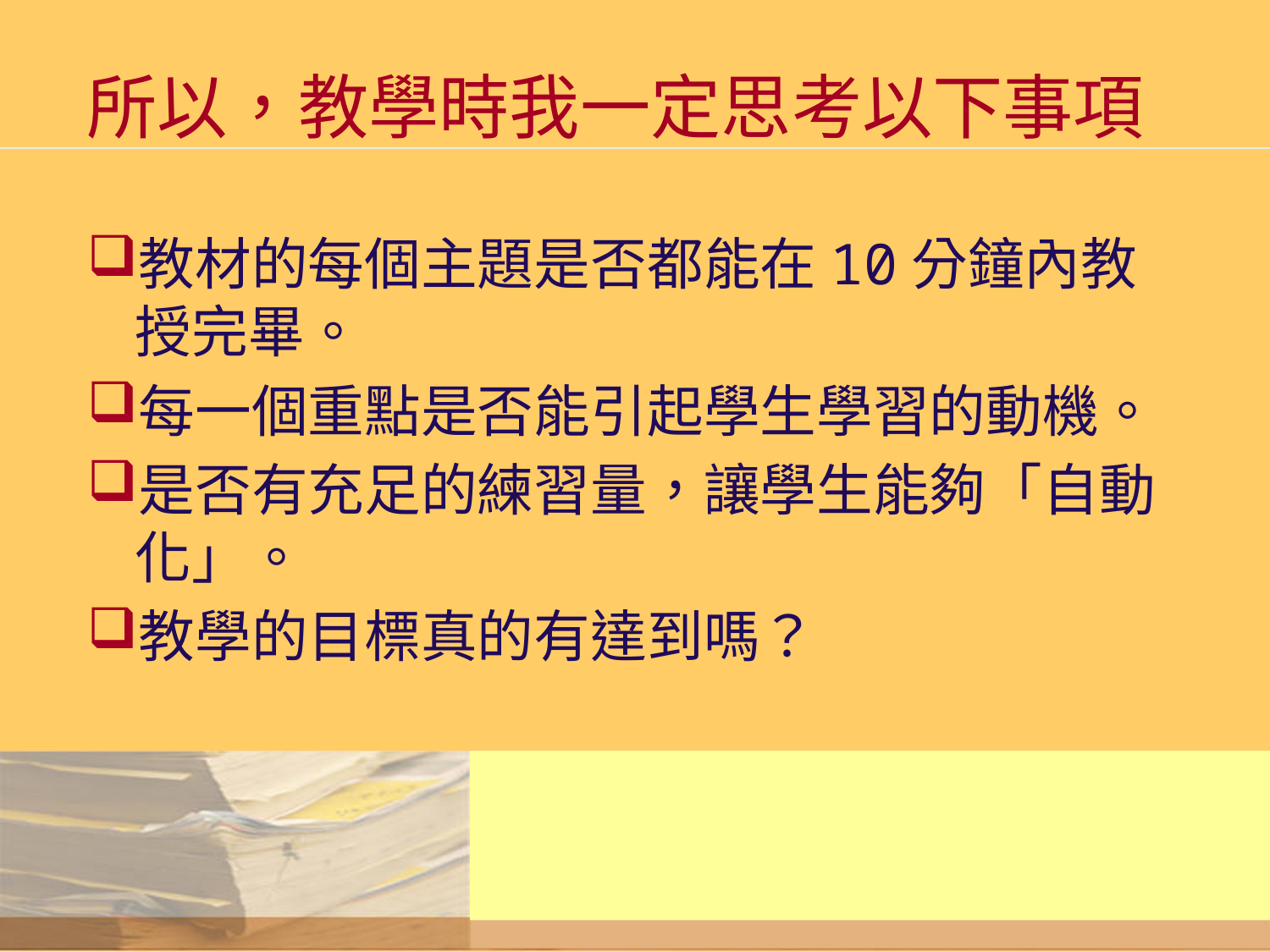

# 所以，教學時我一定思考以下事項
教材的每個主題是否都能在10分鐘內教授完畢。
每一個重點是否能引起學生學習的動機。
是否有充足的練習量，讓學生能夠「自動化」。
教學的目標真的有達到嗎？